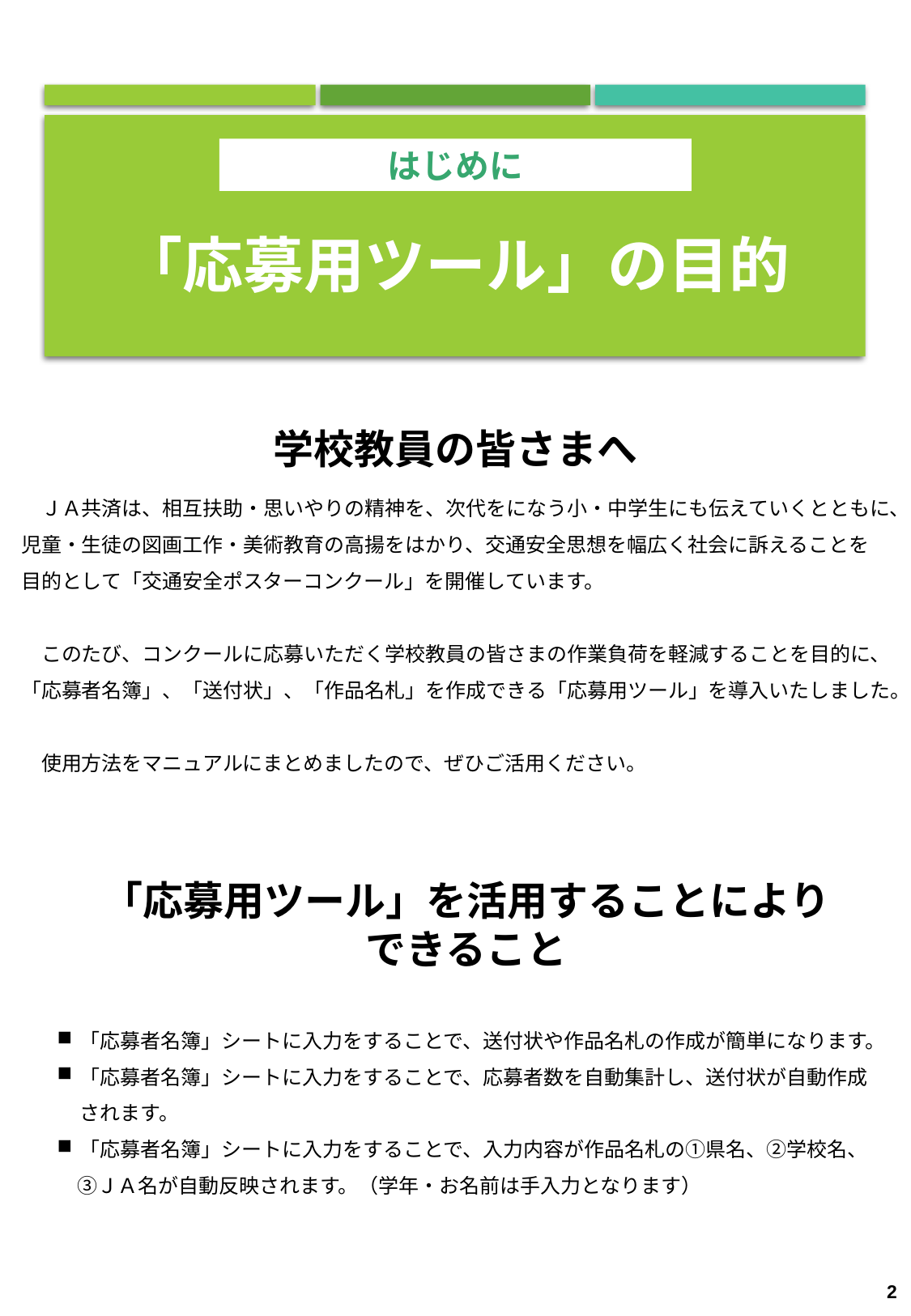

はじめに
# 「応募用ツール」の目的
学校教員の皆さまへ
　ＪＡ共済は、相互扶助・思いやりの精神を、次代をになう小・中学生にも伝えていくとともに、
児童・生徒の図画工作・美術教育の高揚をはかり、交通安全思想を幅広く社会に訴えることを
目的として「交通安全ポスターコンクール」を開催しています。

　このたび、コンクールに応募いただく学校教員の皆さまの作業負荷を軽減することを目的に、
「応募者名簿」、「送付状」、「作品名札」を作成できる「応募用ツール」を導入いたしました。

　使用方法をマニュアルにまとめましたので、ぜひご活用ください。
「応募用ツール」を活用することにより
できること
「応募者名簿」シートに入力をすることで、送付状や作品名札の作成が簡単になります。
「応募者名簿」シートに入力をすることで、応募者数を自動集計し、送付状が自動作成
されます。
「応募者名簿」シートに入力をすることで、入力内容が作品名札の①県名、②学校名、
　③ＪＡ名が自動反映されます。（学年・お名前は手入力となります）
2